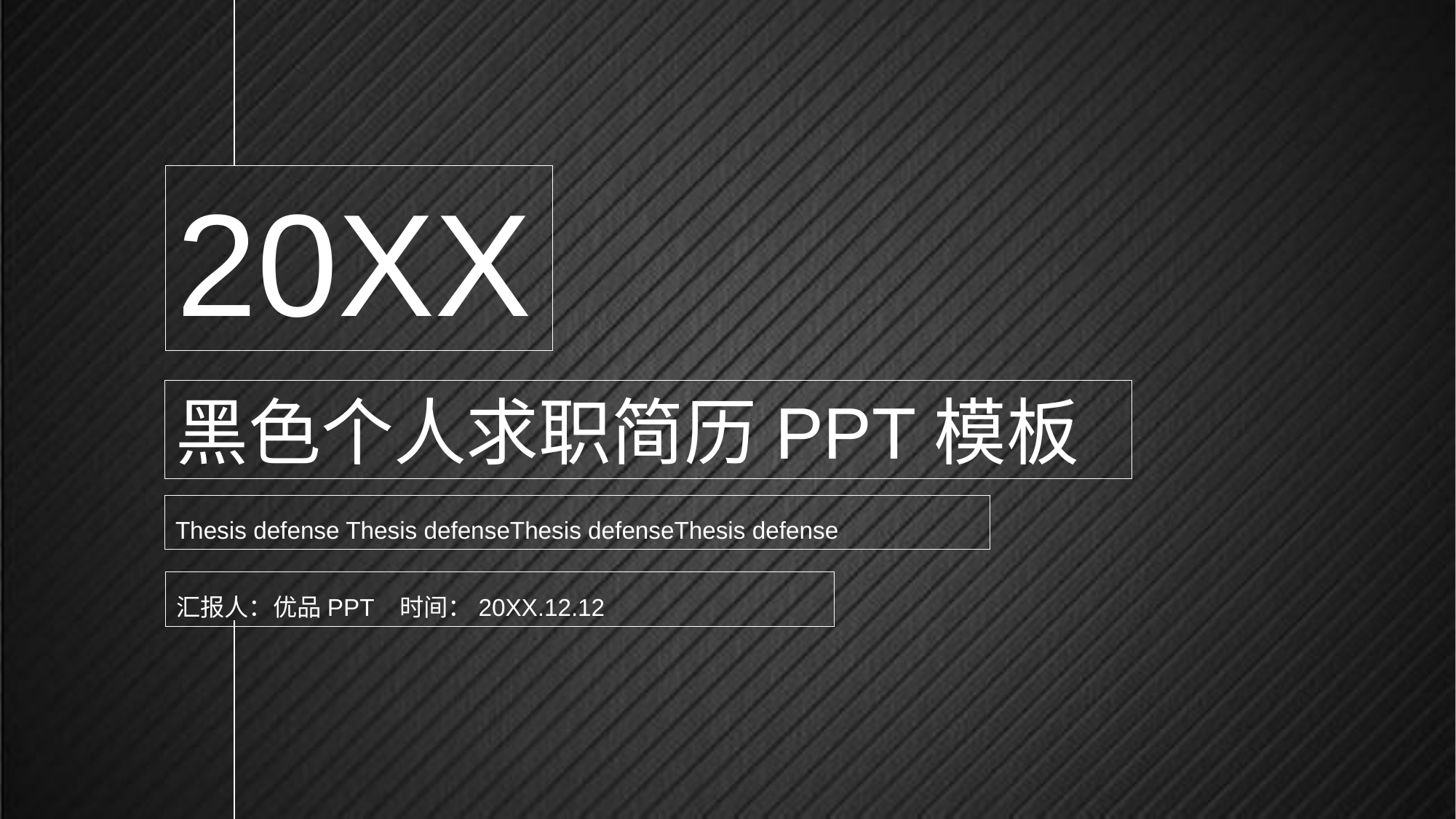

20XX
黑色个人求职简历PPT模板
Thesis defense Thesis defenseThesis defenseThesis defense
汇报人：优品PPT   时间：20XX.12.12